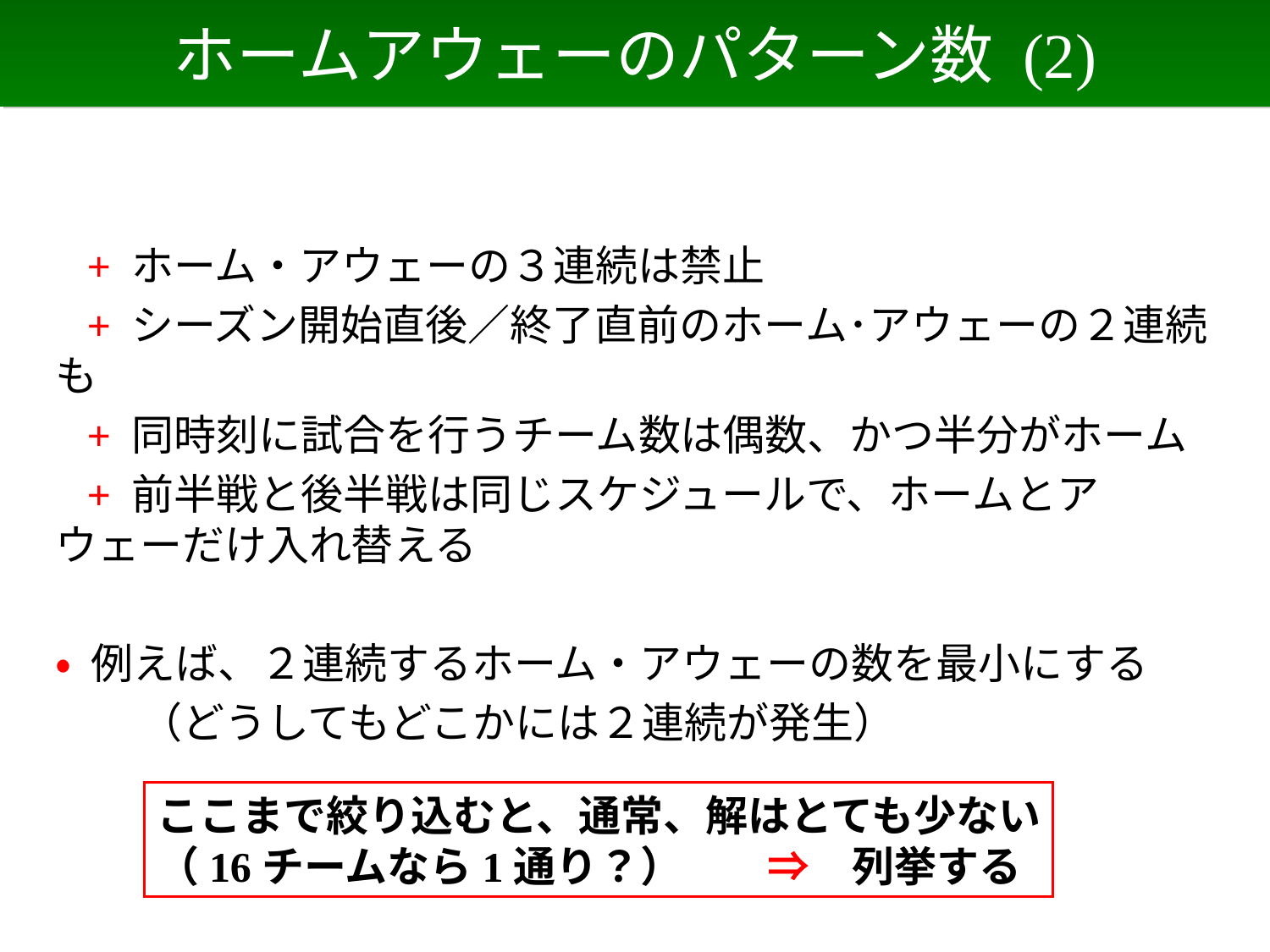

# ホームアウェーのパターン数 (2)
   + ホーム・アウェーの３連続は禁止
   + シーズン開始直後／終了直前のホーム･アウェーの２連続も
   + 同時刻に試合を行うチーム数は偶数、かつ半分がホーム
   + 前半戦と後半戦は同じスケジュールで、ホームとアウェーだけ入れ替える

• 例えば、２連続するホーム・アウェーの数を最小にする
　　（どうしてもどこかには２連続が発生）
ここまで絞り込むと、通常、解はとても少ない
（16チームなら1通り？）　　⇒　列挙する